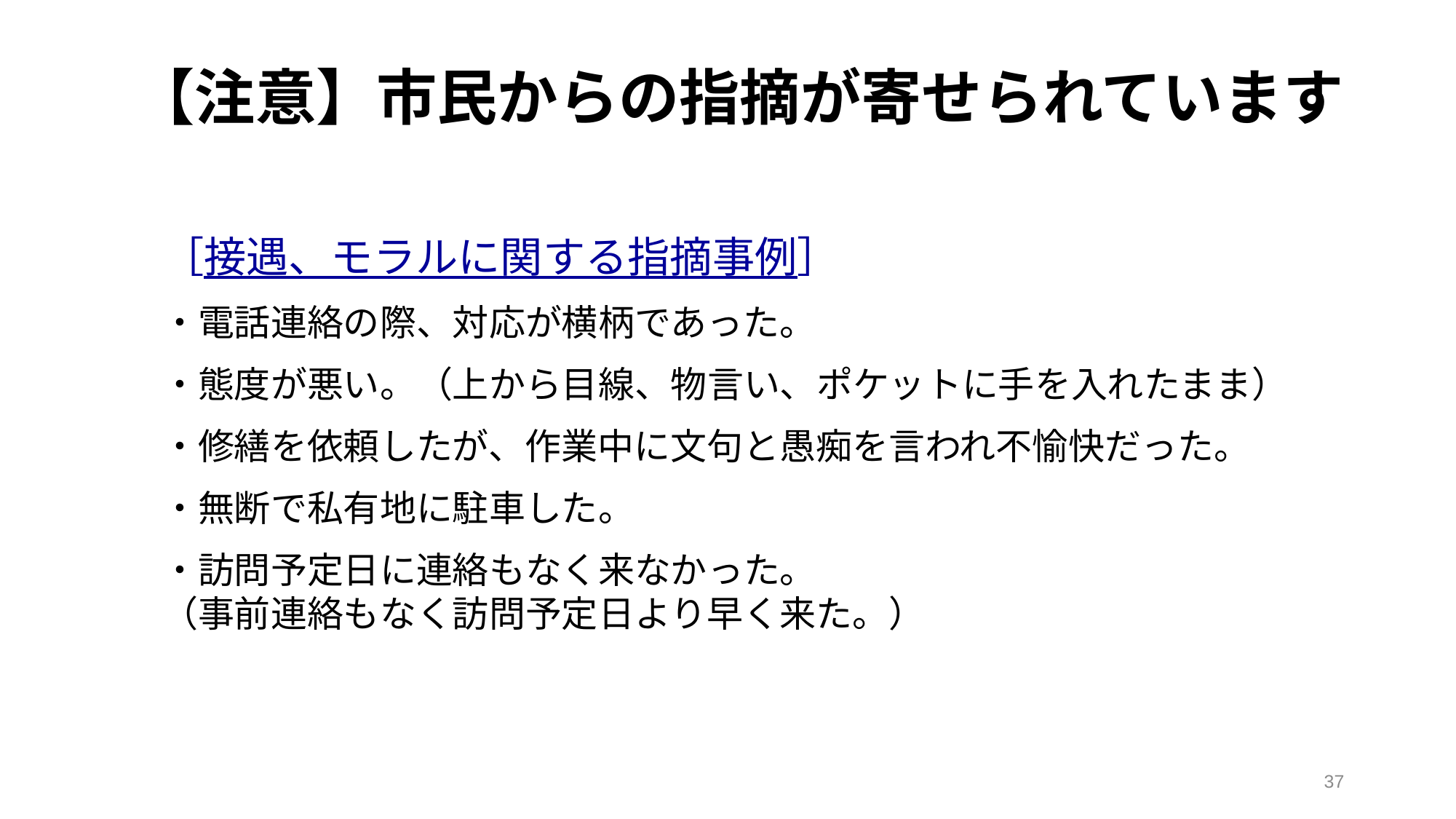

【注意】市民からの指摘が寄せられています
［接遇、モラルに関する指摘事例］
・電話連絡の際、対応が横柄であった。
・態度が悪い。（上から目線、物言い、ポケットに手を入れたまま）
・修繕を依頼したが、作業中に文句と愚痴を言われ不愉快だった。
・無断で私有地に駐車した。
・訪問予定日に連絡もなく来なかった。　　　　　　　　　　　　（事前連絡もなく訪問予定日より早く来た。）
37